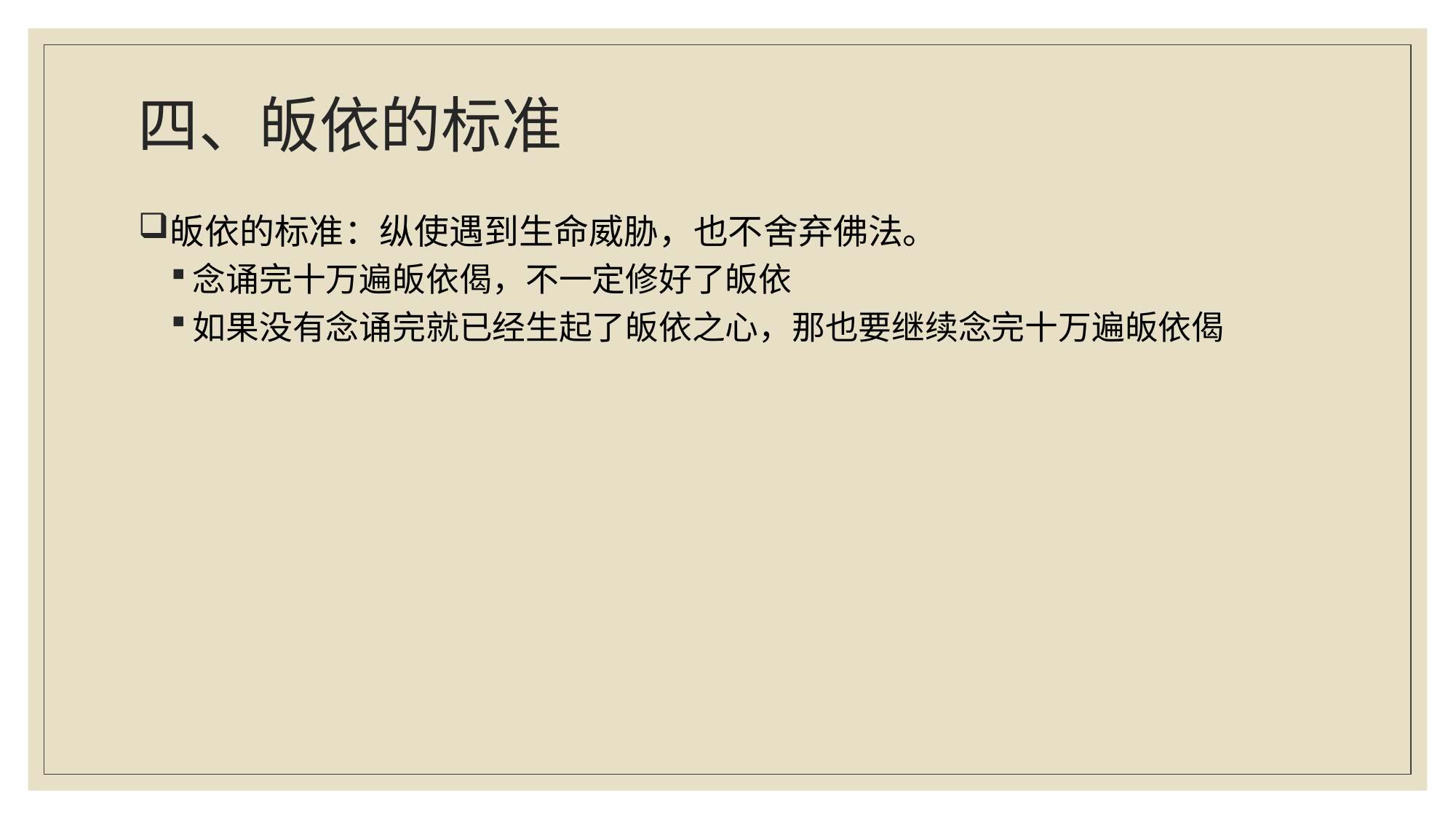

# 四、皈依的标准
皈依的标准：纵使遇到生命威胁，也不舍弃佛法。
念诵完十万遍皈依偈，不一定修好了皈依
如果没有念诵完就已经生起了皈依之心，那也要继续念完十万遍皈依偈